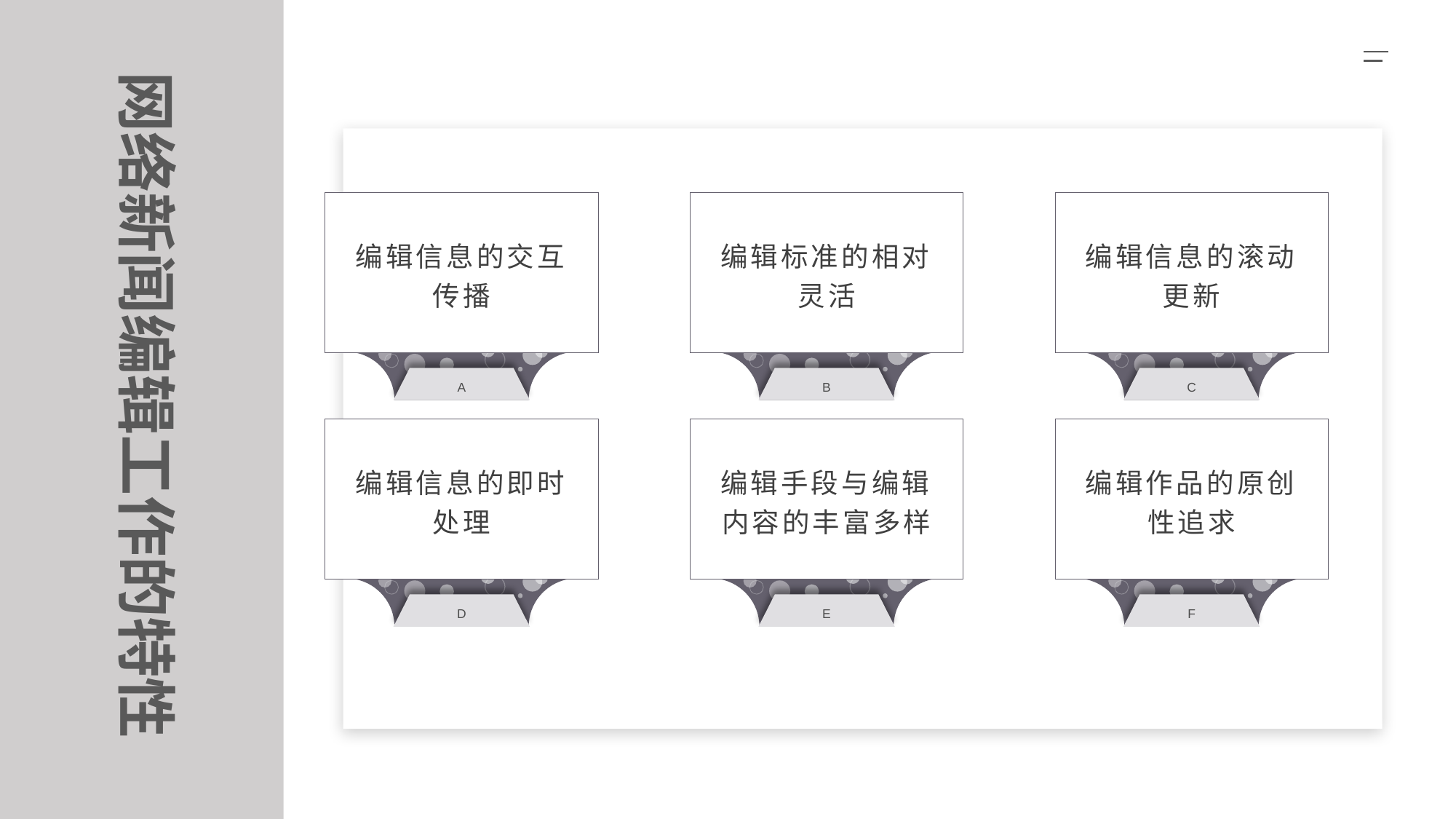

网络新闻编辑工作的特性

编辑信息的交互传播
编辑标准的相对灵活
编辑信息的滚动更新

A
B
C

编辑信息的即时处理
编辑手段与编辑内容的丰富多样
编辑作品的原创性追求

D
E
F